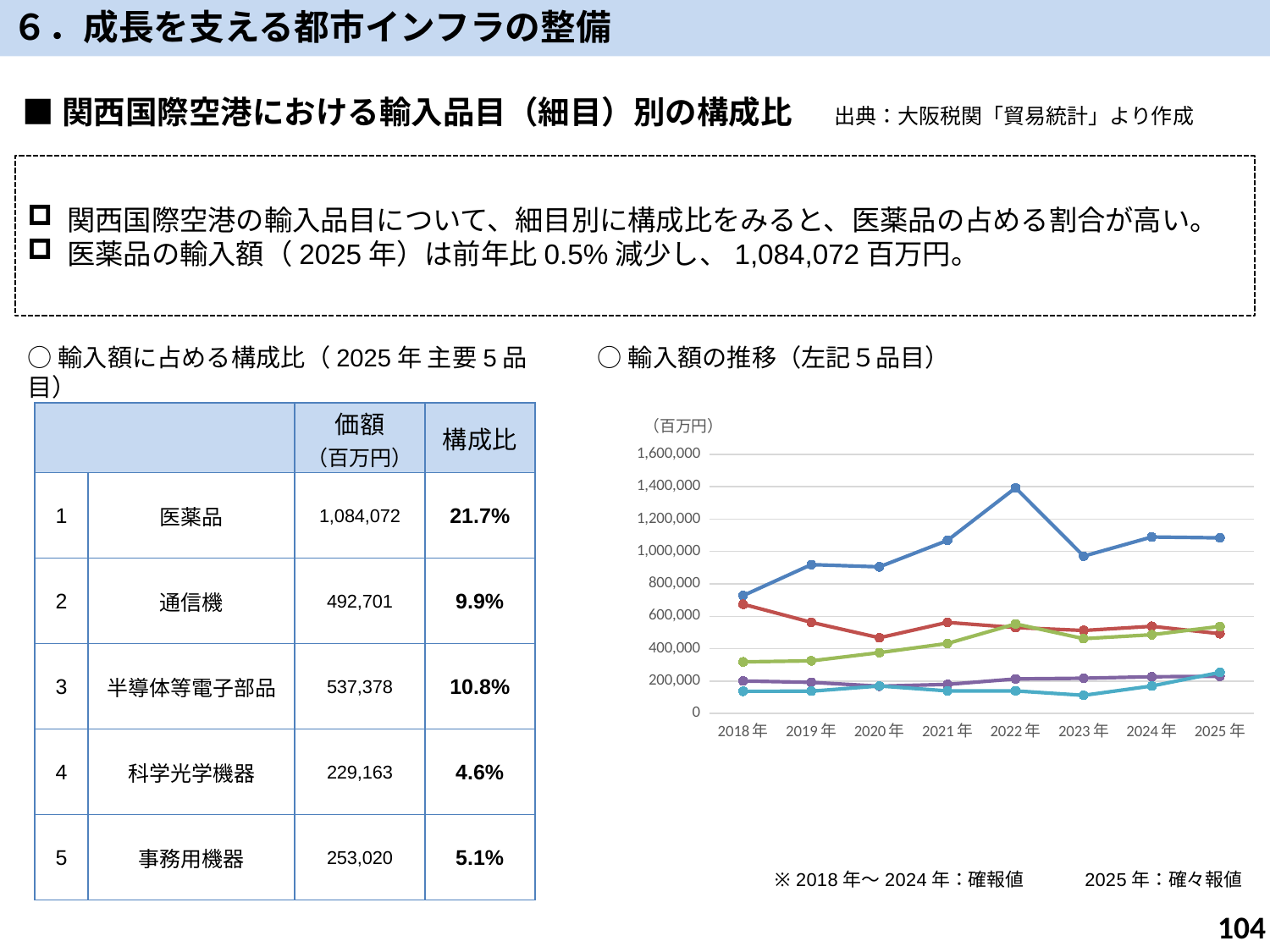

６．成長を支える都市インフラの整備
■関西国際空港における輸入品目（細目）別の構成比　　出典：大阪税関「貿易統計」より作成
関西国際空港の輸入品目について、細目別に構成比をみると、医薬品の占める割合が高い。
医薬品の輸入額（2025年）は前年比0.5%減少し、1,084,072百万円。
○輸入額に占める構成比（2025年 主要5品目）
○輸入額の推移（左記５品目）
|  |  | 価額 （百万円） | 構成比 |
| --- | --- | --- | --- |
| 1 | 医薬品 | 1,084,072 | 21.7% |
| 2 | 通信機 | 492,701 | 9.9% |
| 3 | 半導体等電子部品 | 537,378 | 10.8% |
| 4 | 科学光学機器 | 229,163 | 4.6% |
| 5 | 事務用機器 | 253,020 | 5.1% |

### Chart

| Category | 医薬品 | 通信機 | 半導体等電子部品 | 科学光学機器 | 事務用機器 |
|---|---|---|---|---|---|
| 2018年 | 727943.0 | 674580.0 | 318374.0 | 200459.0 | 136936.0 |
| 2019年 | 919148.0 | 562790.0 | 324766.0 | 192045.0 | 137476.0 |
| 2020年 | 905195.0 | 467599.0 | 375559.0 | 168368.0 | 169491.0 |
| 2021年 | 1068500.0 | 562073.0 | 432160.0 | 179279.0 | 139342.0 |
| 2022年 | 1392869.0 | 530311.0 | 552909.0 | 213096.0 | 139316.0 |
| 2023年 | 971205.0 | 512462.0 | 462059.0 | 217207.0 | 111728.0 |
| 2024年 | 1089522.0 | 538140.0 | 486254.0 | 226654.0 | 169565.0 |
| 2025年 | 1084072.0 | 492701.0 | 537378.0 | 229163.0 | 253020.0 |
104